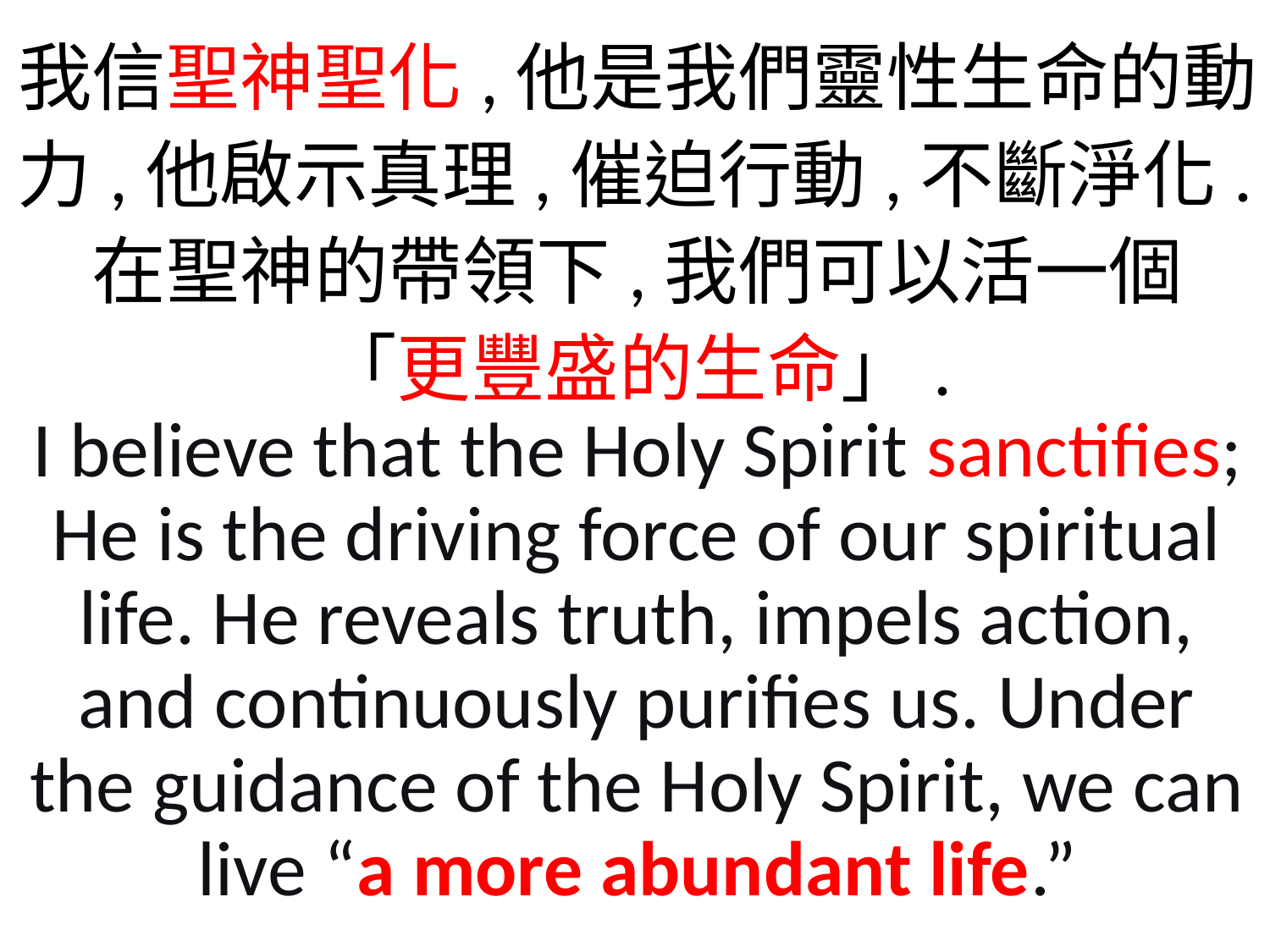

我信聖神聖化,他是我們靈性生命的動力,他啟示真理,催迫行動,不斷淨化.在聖神的帶領下,我們可以活一個
「更豐盛的生命」.
I believe that the Holy Spirit sanctifies; He is the driving force of our spiritual life. He reveals truth, impels action, and continuously purifies us. Under the guidance of the Holy Spirit, we can live “a more abundant life.”